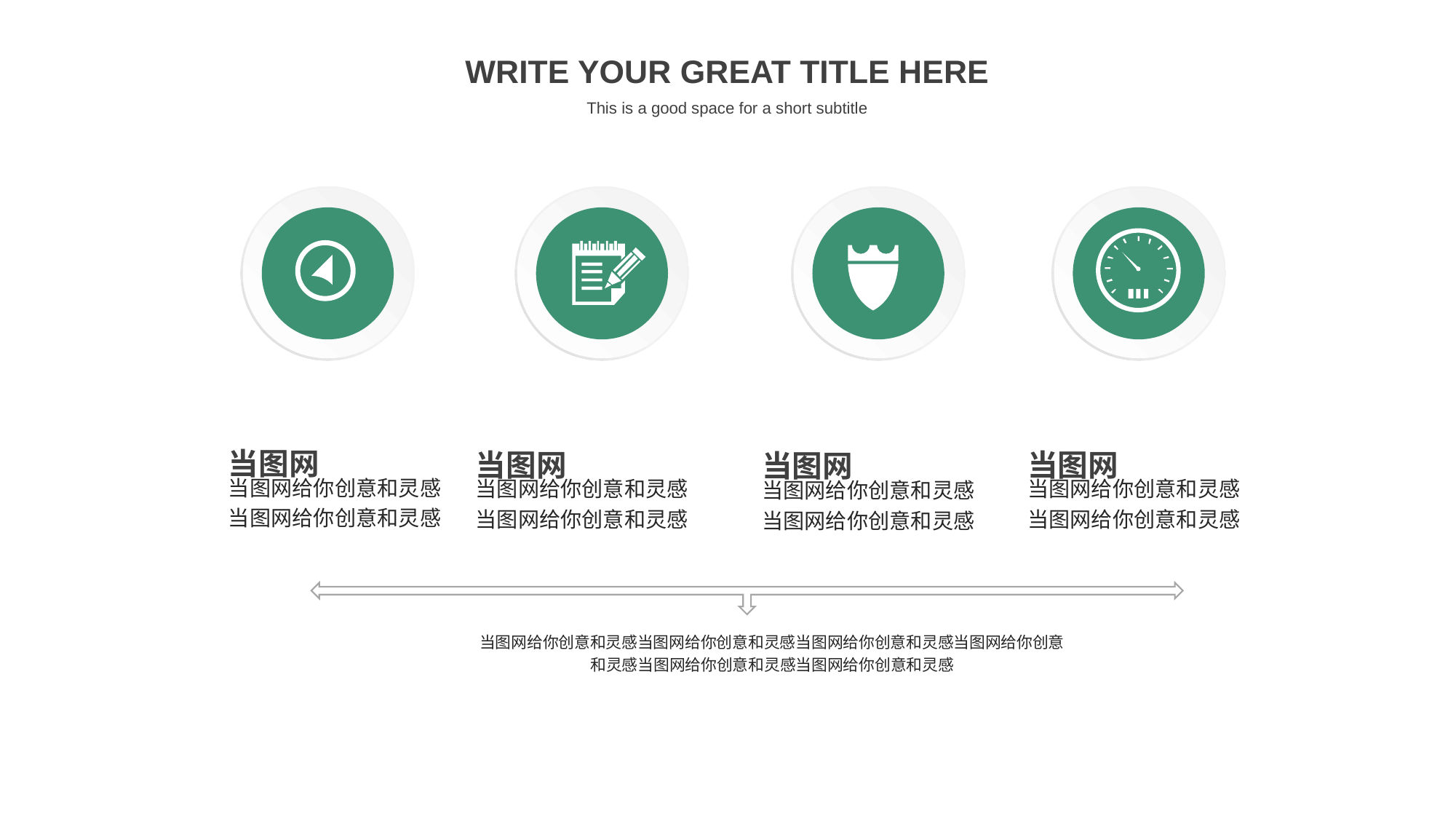

WRITE YOUR GREAT TITLE HERE
This is a good space for a short subtitle

当图网
当图网给你创意和灵感当图网给你创意和灵感
当图网
当图网给你创意和灵感当图网给你创意和灵感
当图网
当图网给你创意和灵感当图网给你创意和灵感
当图网
当图网给你创意和灵感当图网给你创意和灵感

当图网给你创意和灵感当图网给你创意和灵感当图网给你创意和灵感当图网给你创意和灵感当图网给你创意和灵感当图网给你创意和灵感